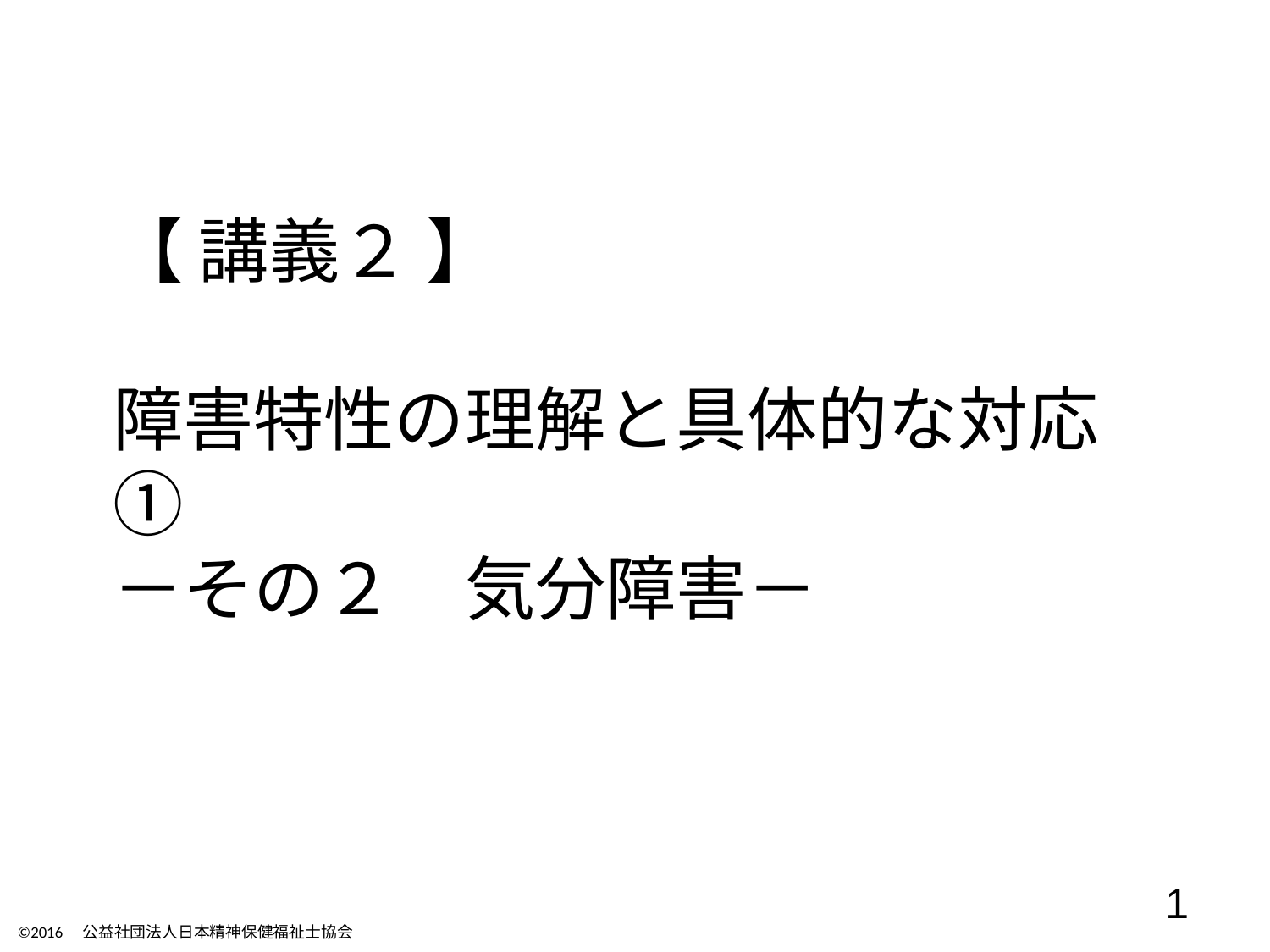

# 【 講義２ 】 障害特性の理解と具体的な対応① －その２　気分障害－
1
©2016　公益社団法人日本精神保健福祉士協会